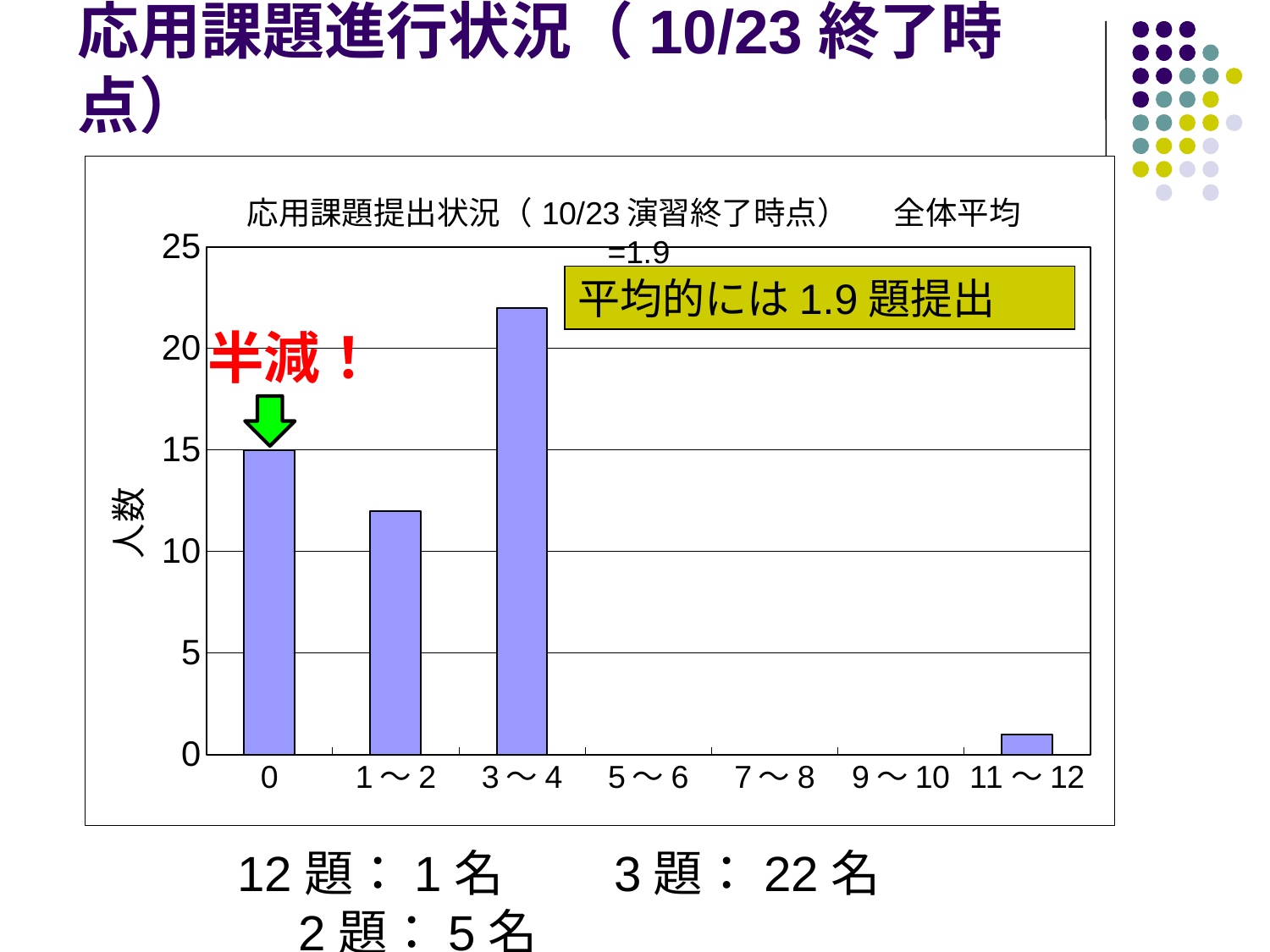

# 応用課題進行状況（10/23終了時点）

### Chart: 応用課題提出状況（10/23演習終了時点）　  全体平均=1.9

| Category |  |
|---|---|
| 0 | 15.0 |
| 1～2 | 12.0 |
| 3～4 | 22.0 |
| 5～6 | 0.0 |
| 7～8 | 0.0 |
| 9～10 | 0.0 |
| 11～12 | 1.0 |
平均的には1.9題提出
半減！

12題：1名　　3題：22名　　　2題：5名